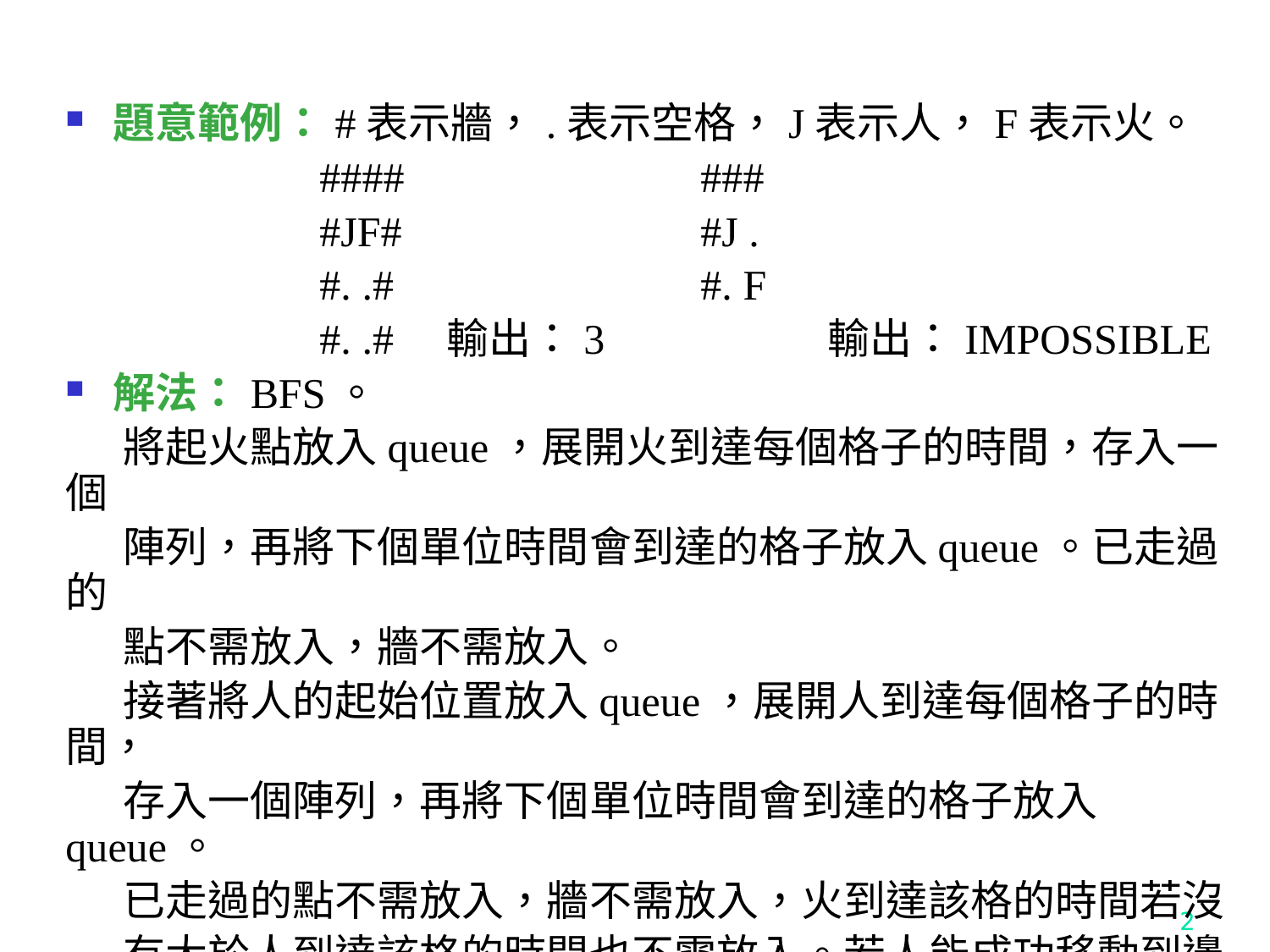

題意範例：#表示牆，.表示空格，J表示人，F表示火。
		####			###
		#JF#               		#J .
		#. .#			#. F
		#. .#	輸出：3		輸出：IMPOSSIBLE
解法：BFS。
     將起火點放入queue，展開火到達每個格子的時間，存入一個
     陣列，再將下個單位時間會到達的格子放入queue。已走過的
     點不需放入，牆不需放入。
     接著將人的起始位置放入queue，展開人到達每個格子的時間，
     存入一個陣列，再將下個單位時間會到達的格子放入queue。
     已走過的點不需放入，牆不需放入，火到達該格的時間若沒
     有大於人到達該格的時間也不需放入。若人能成功移動到邊
     界外，則輸出移動到該格所花費的時間；若否，則輸出
      IMPOSSIBLE。
2